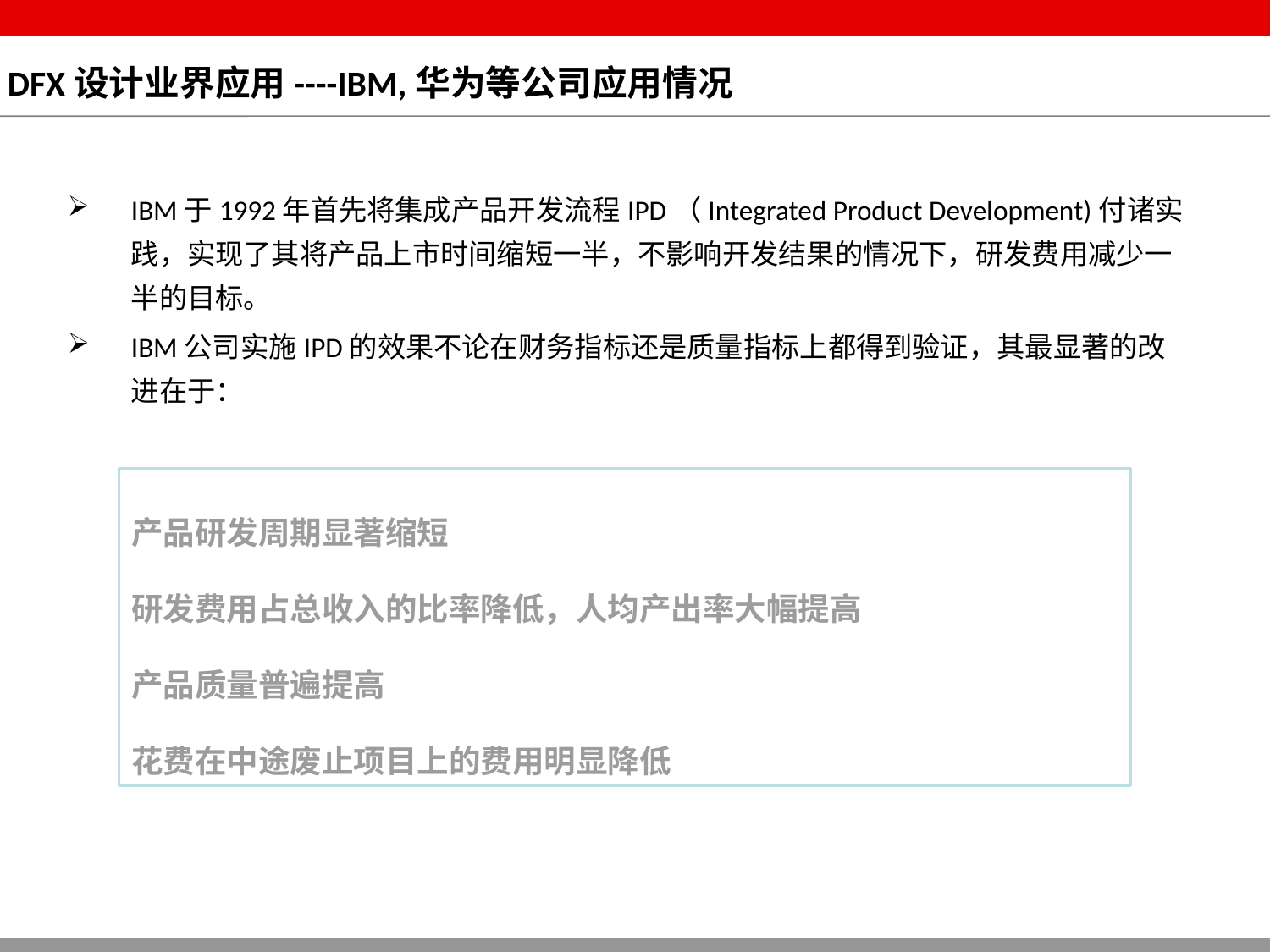

# DFX设计业界应用----IBM,华为等公司应用情况
IBM于1992年首先将集成产品开发流程IPD（Integrated Product Development)付诸实践，实现了其将产品上市时间缩短一半，不影响开发结果的情况下，研发费用减少一半的目标。
IBM公司实施IPD的效果不论在财务指标还是质量指标上都得到验证，其最显著的改进在于：
产品研发周期显著缩短
研发费用占总收入的比率降低，人均产出率大幅提高
产品质量普遍提高
花费在中途废止项目上的费用明显降低